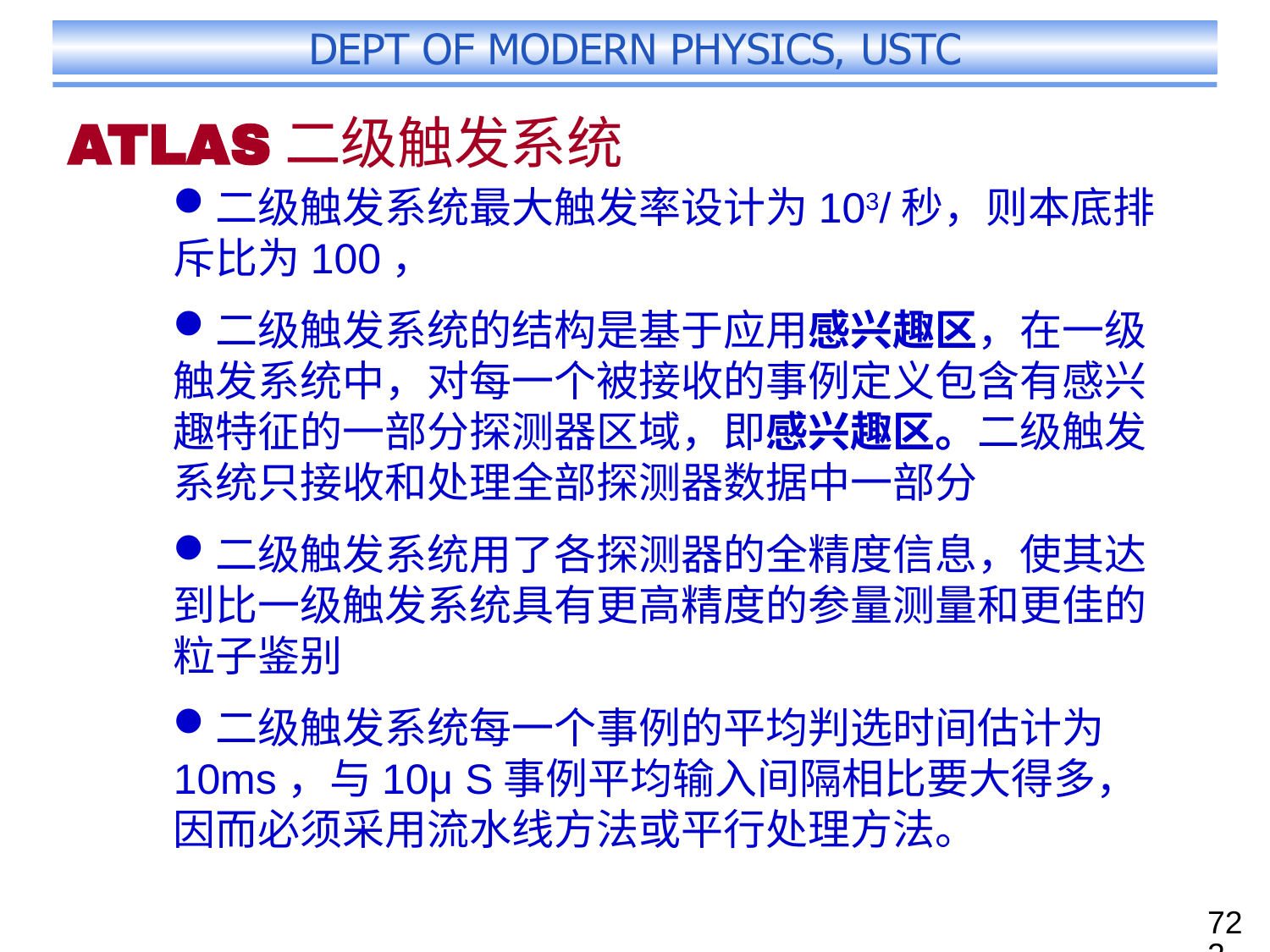

# ATLAS二级触发系统
二级触发系统最大触发率设计为103/秒，则本底排斥比为100，
二级触发系统的结构是基于应用感兴趣区，在一级触发系统中，对每一个被接收的事例定义包含有感兴趣特征的一部分探测器区域，即感兴趣区。二级触发系统只接收和处理全部探测器数据中一部分
二级触发系统用了各探测器的全精度信息，使其达到比一级触发系统具有更高精度的参量测量和更佳的粒子鉴别
二级触发系统每一个事例的平均判选时间估计为10ms，与10μ S事例平均输入间隔相比要大得多，因而必须采用流水线方法或平行处理方法。
722